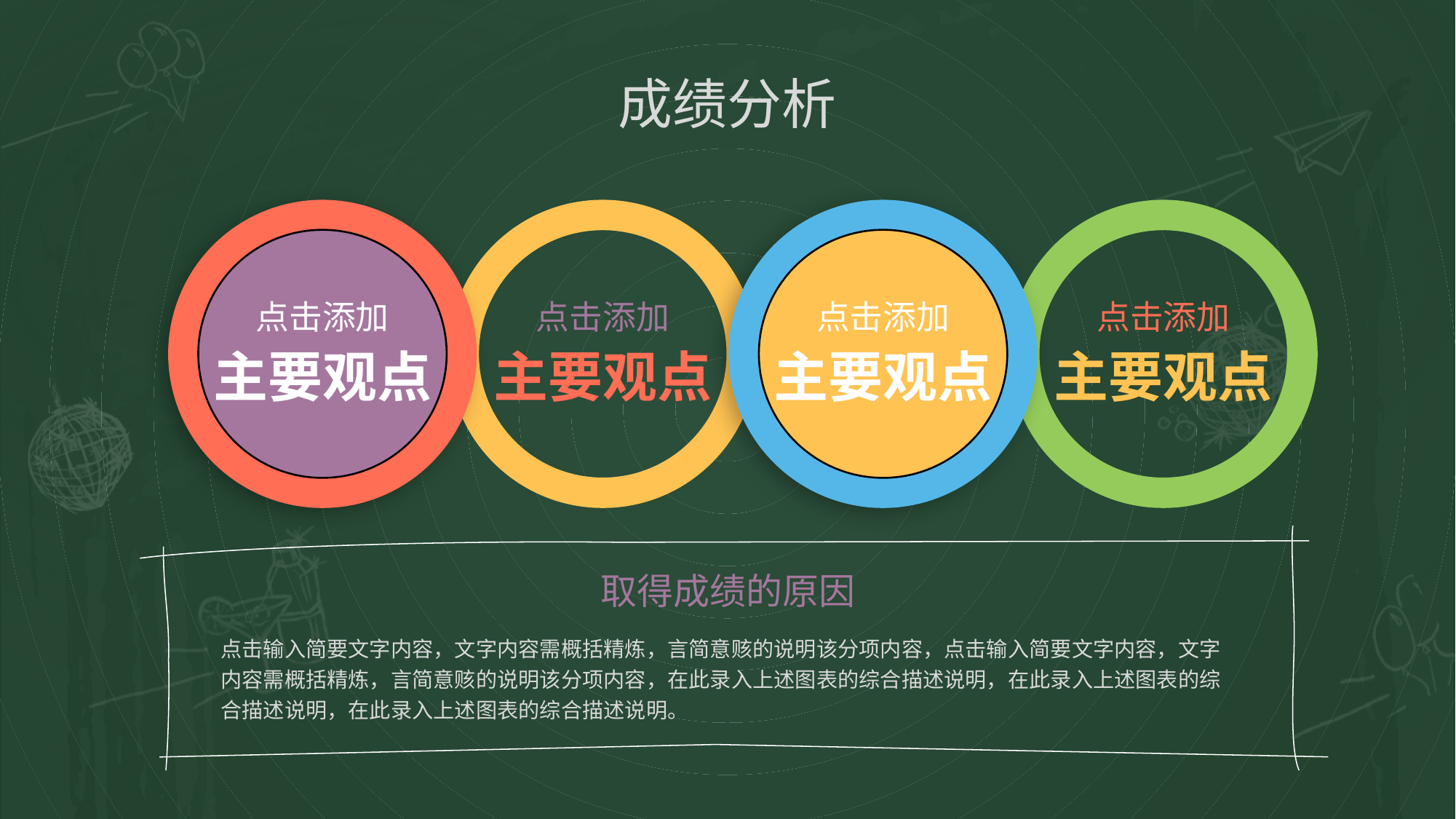

成绩分析

点击添加
主要观点
点击添加
主要观点
点击添加
主要观点
点击添加
主要观点

取得成绩的原因
点击输入简要文字内容，文字内容需概括精炼，言简意赅的说明该分项内容，点击输入简要文字内容，文字内容需概括精炼，言简意赅的说明该分项内容，在此录入上述图表的综合描述说明，在此录入上述图表的综合描述说明，在此录入上述图表的综合描述说明。